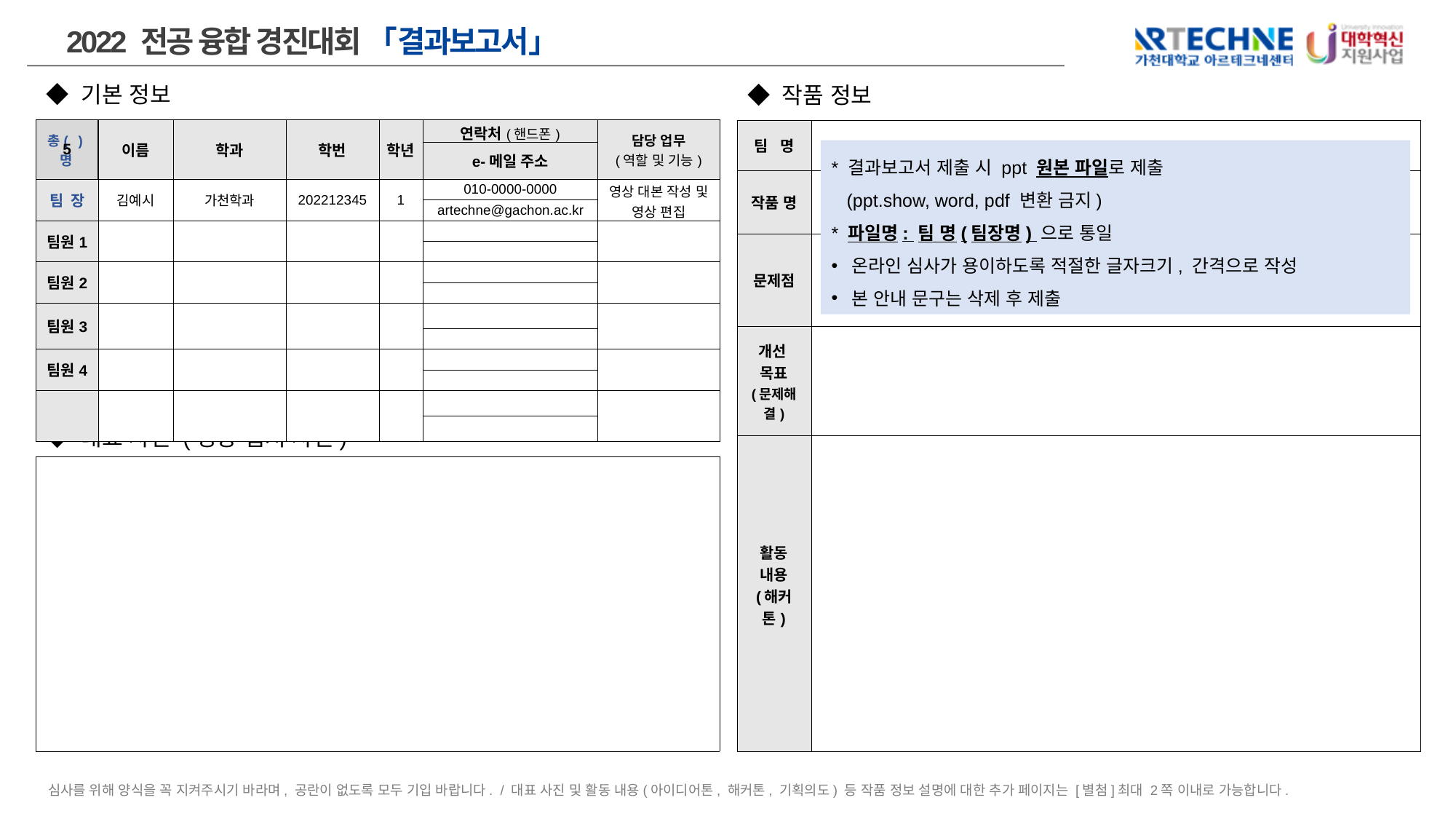

| 5 | 이름 | 학과 | 학번 | 학년 | 연락처(핸드폰) | 담당 업무 (역할 및 기능) |
| --- | --- | --- | --- | --- | --- | --- |
|  |  |  |  |  | e-메일 주소 |  |
| 팀 장 | 김예시 | 가천학과 | 202212345 | 1 | 010-0000-0000 | 영상 대본 작성 및 영상 편집 |
|  |  |  |  |  | artechne@gachon.ac.kr |  |
| 팀원1 |  |  |  |  |  |  |
|  |  |  |  |  |  |  |
| 팀원2 |  |  |  |  |  |  |
|  |  |  |  |  |  |  |
| 팀원3 |  |  |  |  |  |  |
|  |  |  |  |  |  |  |
| 팀원4 |  |  |  |  |  |  |
|  |  |  |  |  |  |  |
|  |  |  |  |  |  |  |
|  |  |  |  |  |  |  |
| 팀 명 |  |
| --- | --- |
| 작품 명 |  |
| 문제점 |  |
| 개선 목표 (문제해결) |  |
| 활동 내용 (해커톤) |  |
* 결과보고서 제출 시 ppt 원본 파일로 제출
   (ppt.show, word, pdf 변환 금지)
* 파일명: 팀 명(팀장명) 으로 통일
온라인 심사가 용이하도록 적절한 글자크기, 간격으로 작성
본 안내 문구는 삭제 후 제출
|  |
| --- |